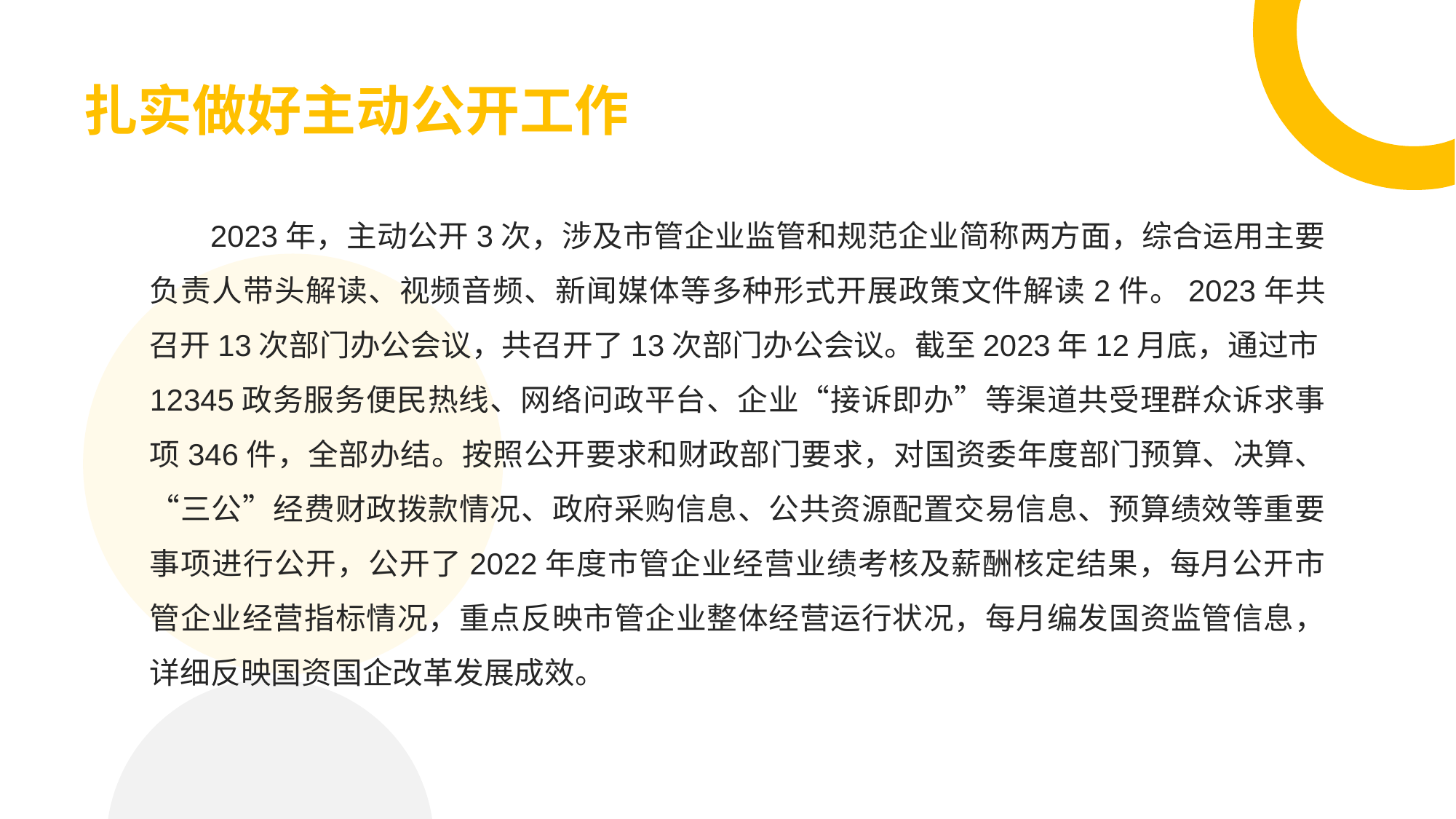

# 扎实做好主动公开工作
2023年，主动公开3次，涉及市管企业监管和规范企业简称两方面，综合运用主要负责人带头解读、视频音频、新闻媒体等多种形式开展政策文件解读2件。2023年共召开13次部门办公会议，共召开了13次部门办公会议。截至2023年12月底，通过市12345政务服务便民热线、网络问政平台、企业“接诉即办”等渠道共受理群众诉求事项346件，全部办结。按照公开要求和财政部门要求，对国资委年度部门预算、决算、“三公”经费财政拨款情况、政府采购信息、公共资源配置交易信息、预算绩效等重要事项进行公开，公开了2022年度市管企业经营业绩考核及薪酬核定结果，每月公开市管企业经营指标情况，重点反映市管企业整体经营运行状况，每月编发国资监管信息，详细反映国资国企改革发展成效。